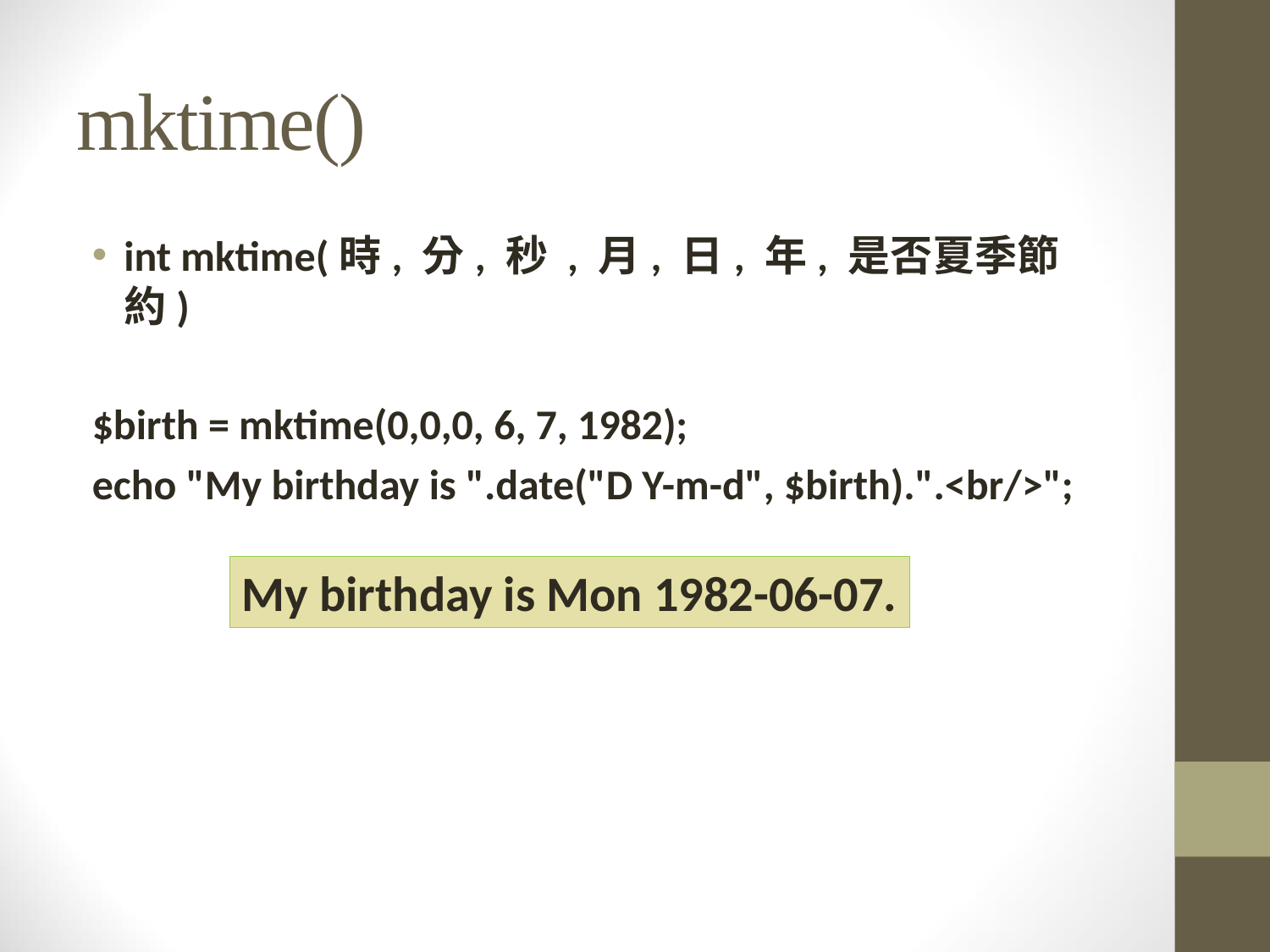

# mktime()
int mktime(時, 分, 秒 , 月, 日, 年, 是否夏季節約)

$birth = mktime(0,0,0, 6, 7, 1982);
echo "My birthday is ".date("D Y-m-d", $birth).".<br/>";
My birthday is Mon 1982-06-07.